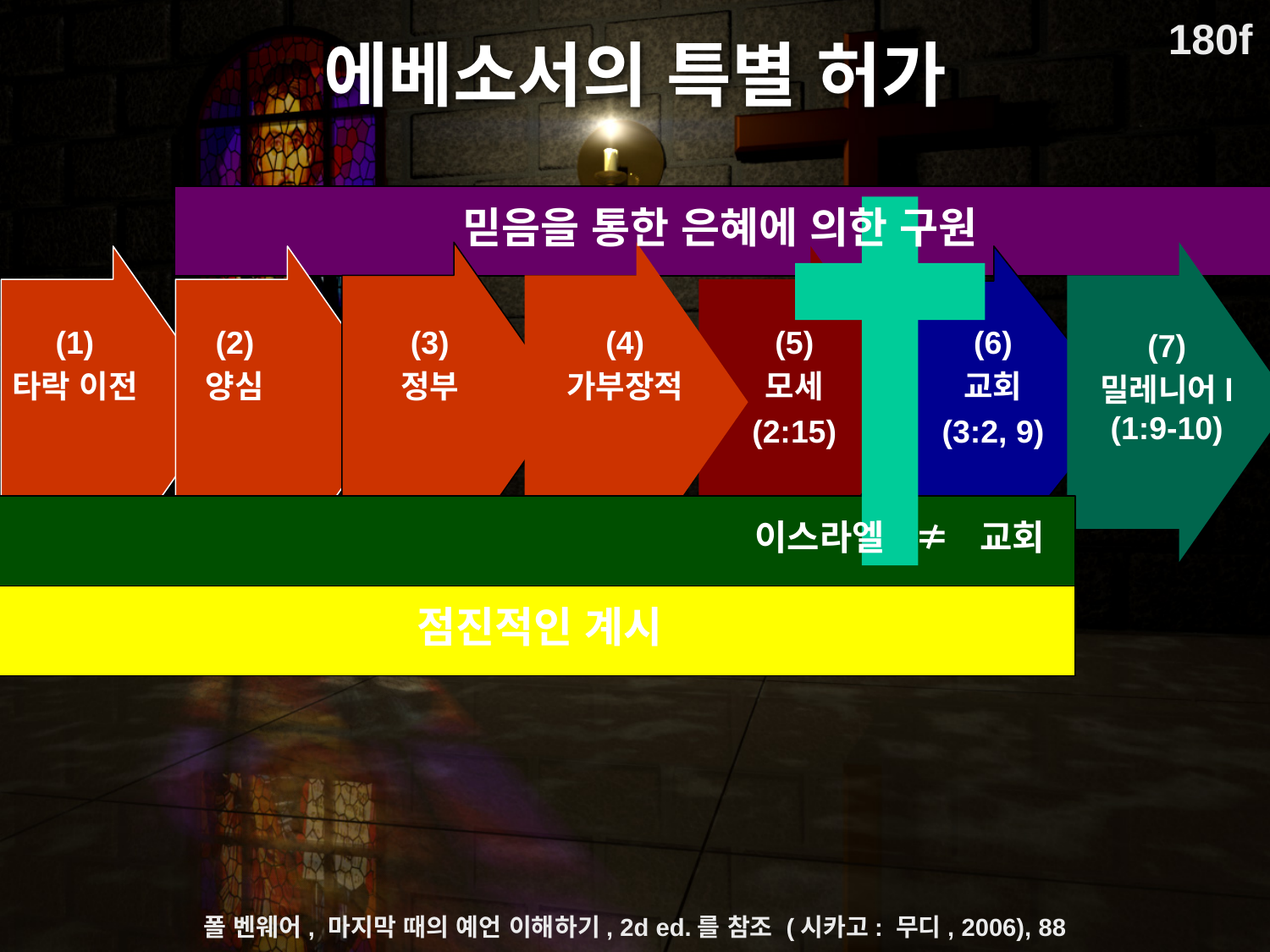

# 에베소서의 특별 허가
180f

믿음을 통한 은혜에 의한 구원

(1)
타락 이전

(2)
양심

(3)
정부

(4)
가부장적

(5)
모세
(2:15)

(6)
교회
(3:2, 9)

(7)
밀레니어l
(1:9-10)
이스라엘   ≠   교회

점진적인 계시

폴 벤웨어, 마지막 때의 예언 이해하기, 2d ed.를 참조 (시카고: 무디, 2006), 88